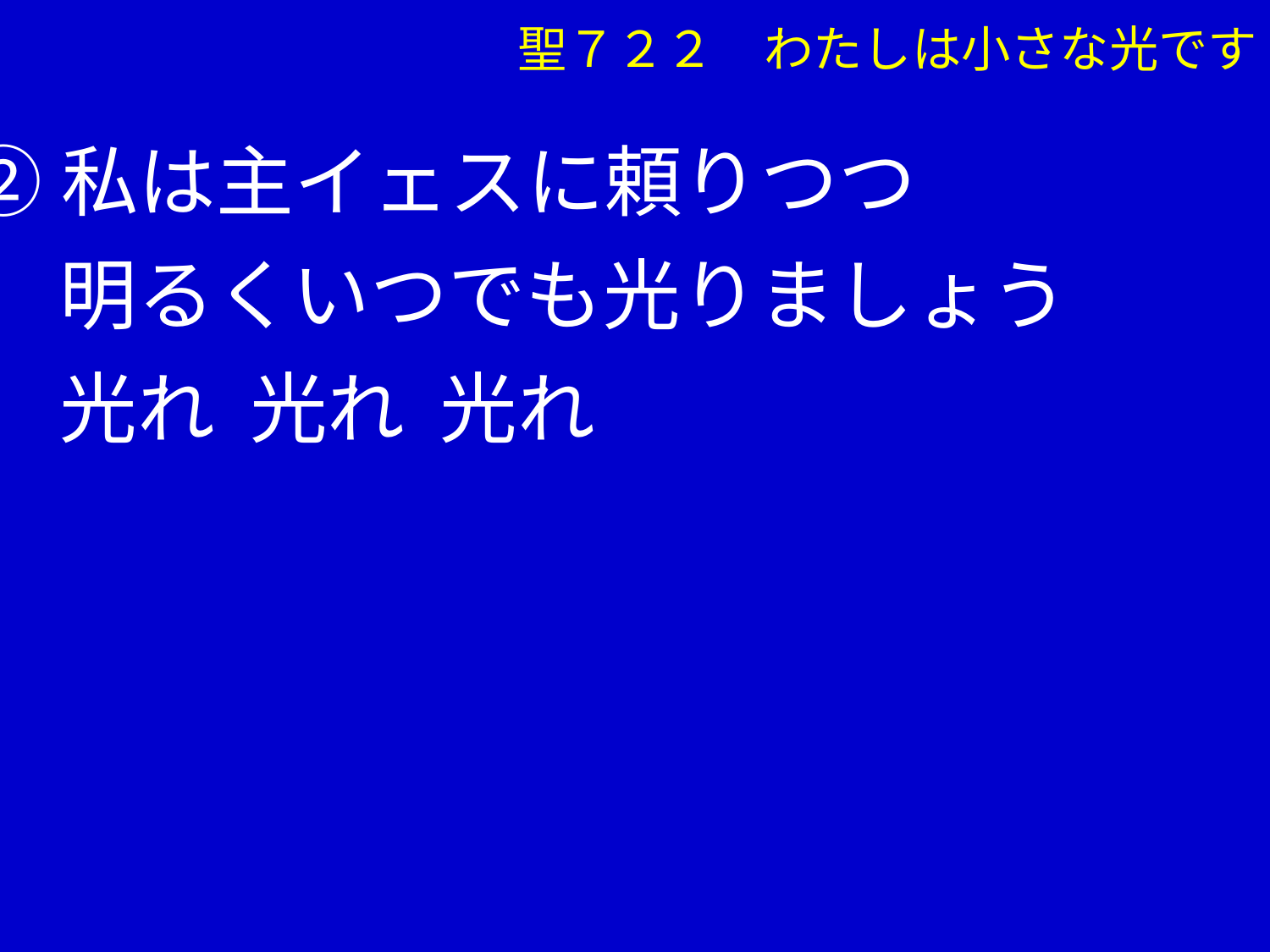

聖７２２　わたしは小さな光です
②私は主イェスに頼りつつ
　 明るくいつでも光りましょう
　 光れ  光れ  光れ